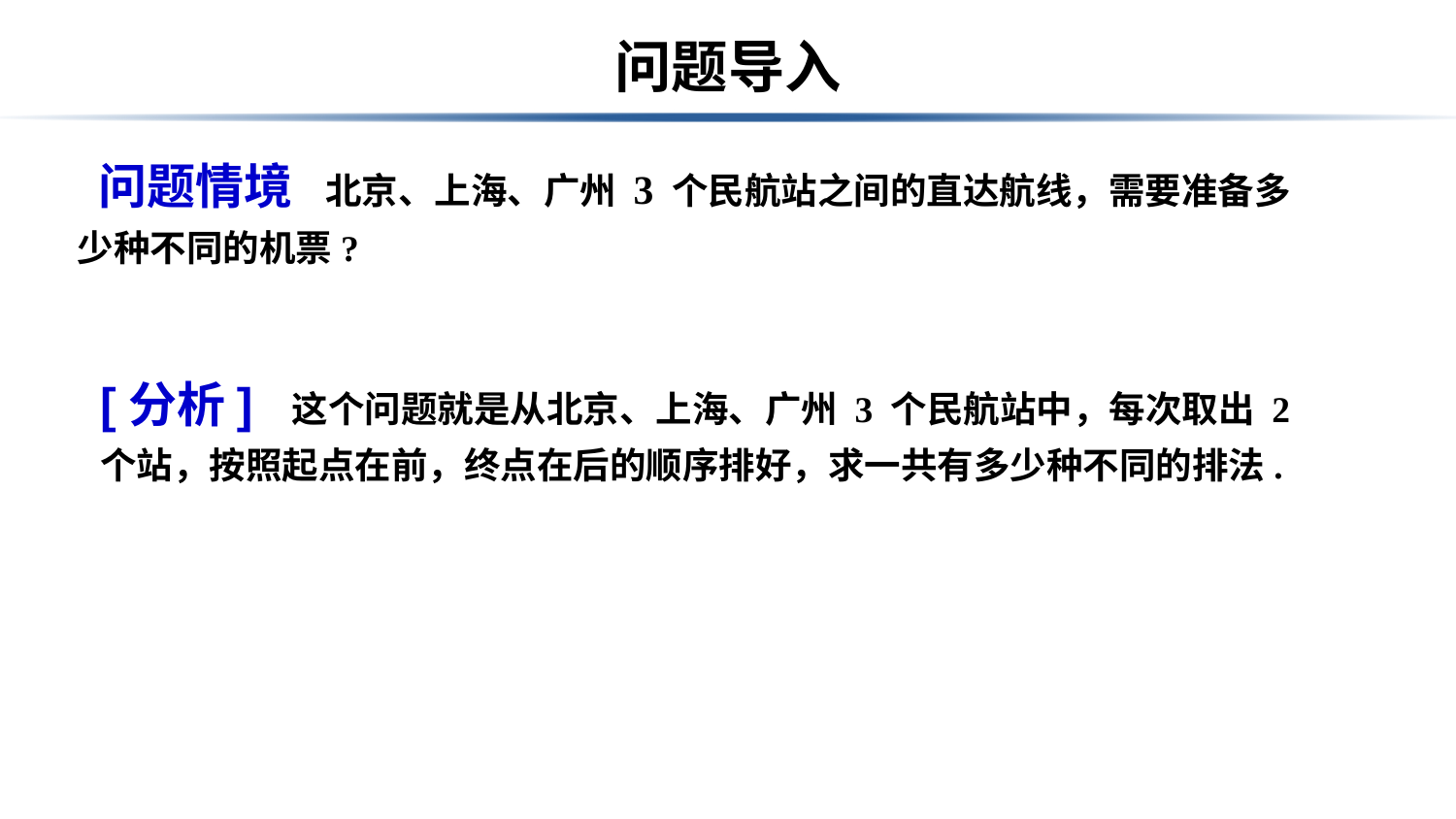

# 问题导入
问题情境   北京、上海、广州 3 个民航站之间的直达航线，需要准备多少种不同的机票?
[分析]  这个问题就是从北京、上海、广州 3 个民航站中，每次取出 2 个站，按照起点在前，终点在后的顺序排好，求一共有多少种不同的排法.